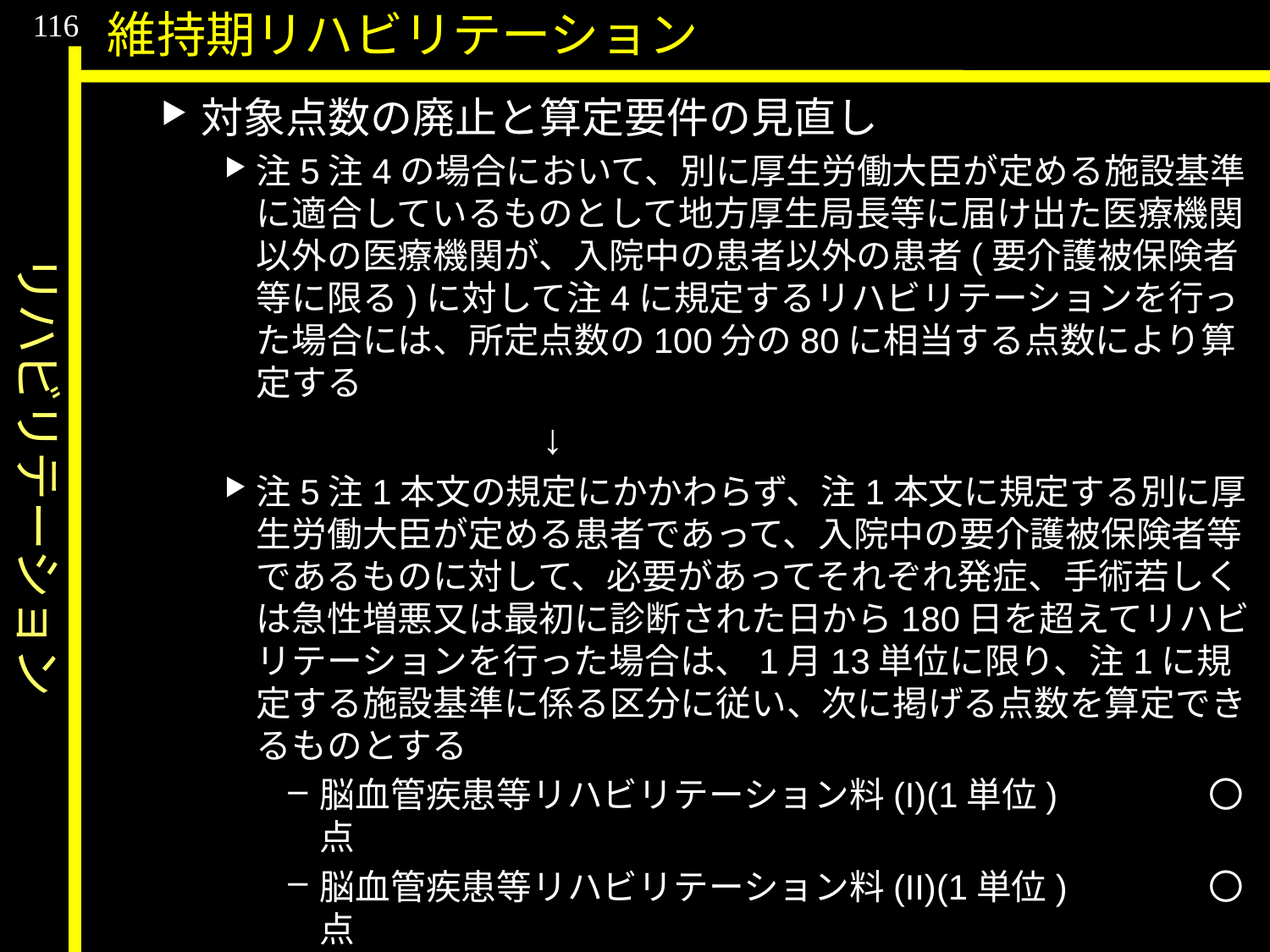

リハビリテーション
116
維持期リハビリテーション

対象点数の廃止と算定要件の見直し
注5注4の場合において、別に厚生労働大臣が定める施設基準に適合しているものとして地方厚生局長等に届け出た医療機関以外の医療機関が、入院中の患者以外の患者(要介護被保険者等に限る)に対して注4に規定するリハビリテーションを行った場合には、所定点数の100分の80に相当する点数により算定する
			↓
注5注1本文の規定にかかわらず、注1本文に規定する別に厚生労働大臣が定める患者であって、入院中の要介護被保険者等であるものに対して、必要があってそれぞれ発症、手術若しくは急性増悪又は最初に診断された日から180日を超えてリハビリテーションを行った場合は、1月13単位に限り、注1に規定する施設基準に係る区分に従い、次に掲げる点数を算定できるものとする
脳血管疾患等リハビリテーション料(I)(1単位)		〇点
脳血管疾患等リハビリテーション料(II)(1単位)		〇点
脳血管疾患等リハビリテーション料(III)(1単位)	〇点